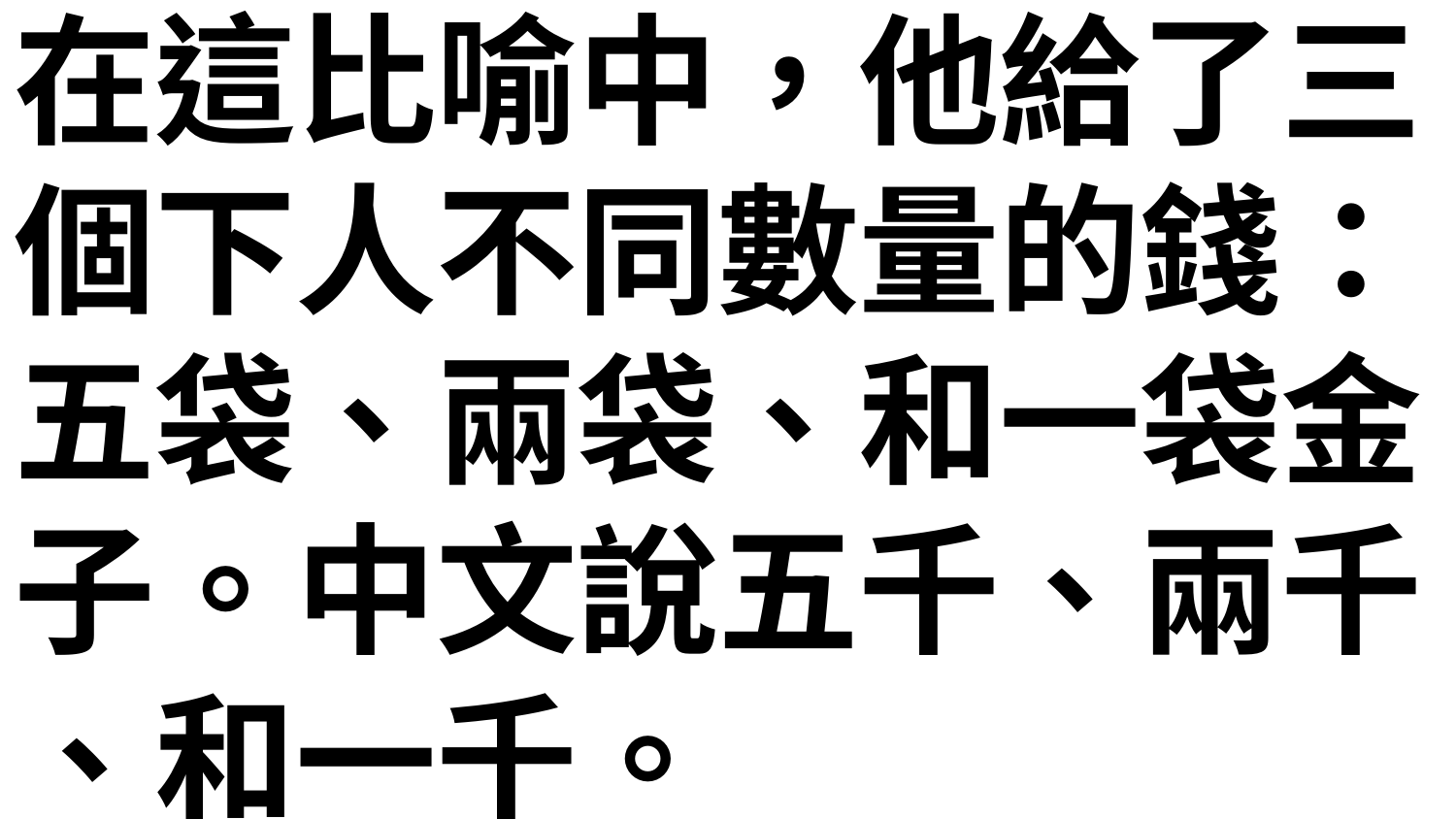

在這比喻中，他給了三個下人不同數量的錢：五袋、兩袋、和一袋金子。中文說五千、兩千
、和一千。